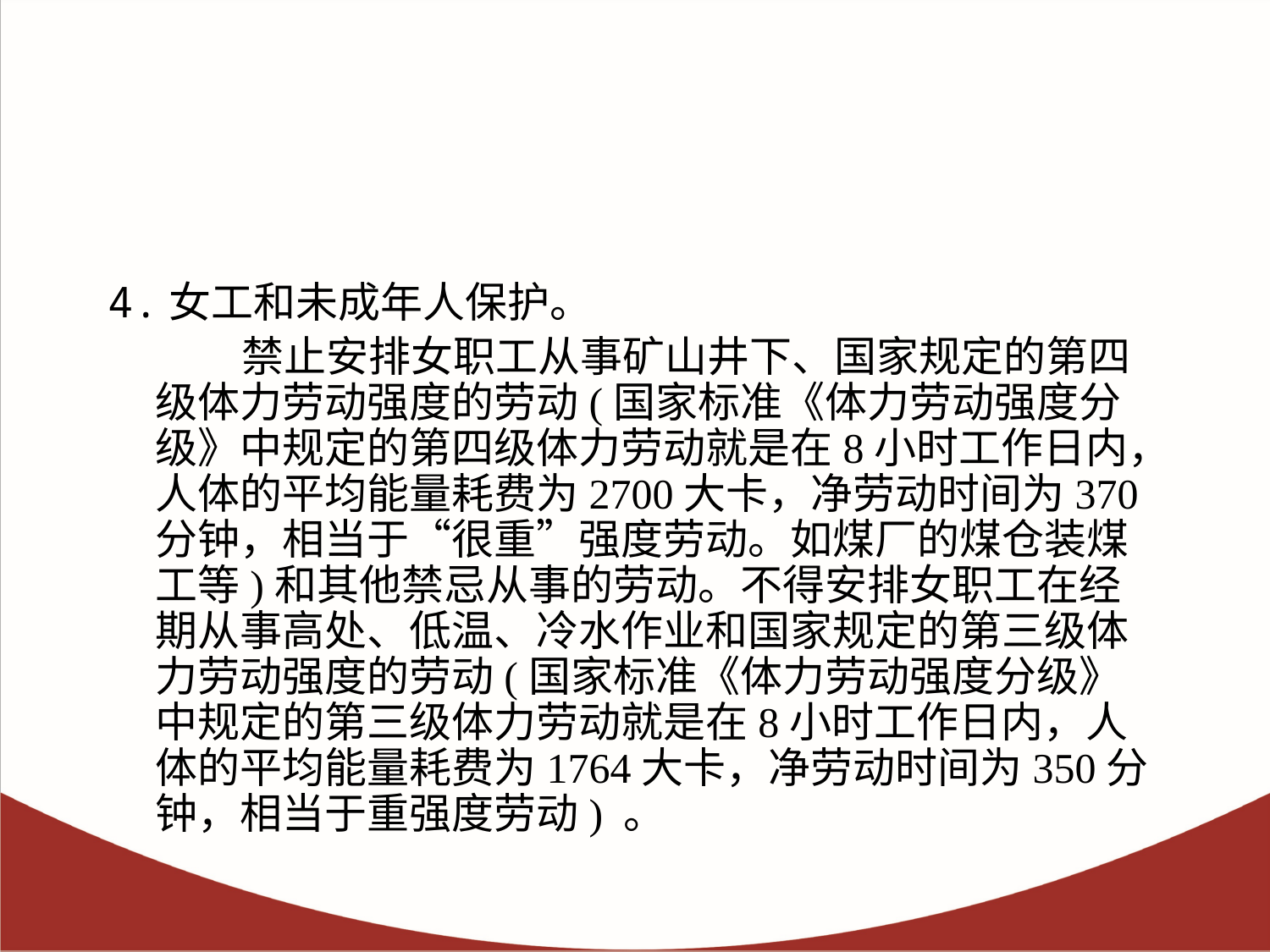

#
4.女工和未成年人保护。
             禁止安排女职工从事矿山井下、国家规定的第四级体力劳动强度的劳动(国家标准《体力劳动强度分级》中规定的第四级体力劳动就是在8小时工作日内，人体的平均能量耗费为2700大卡，净劳动时间为370分钟，相当于“很重”强度劳动。如煤厂的煤仓装煤工等)和其他禁忌从事的劳动。不得安排女职工在经期从事高处、低温、冷水作业和国家规定的第三级体力劳动强度的劳动(国家标准《体力劳动强度分级》中规定的第三级体力劳动就是在8小时工作日内，人体的平均能量耗费为1764大卡，净劳动时间为350分钟，相当于重强度劳动) 。